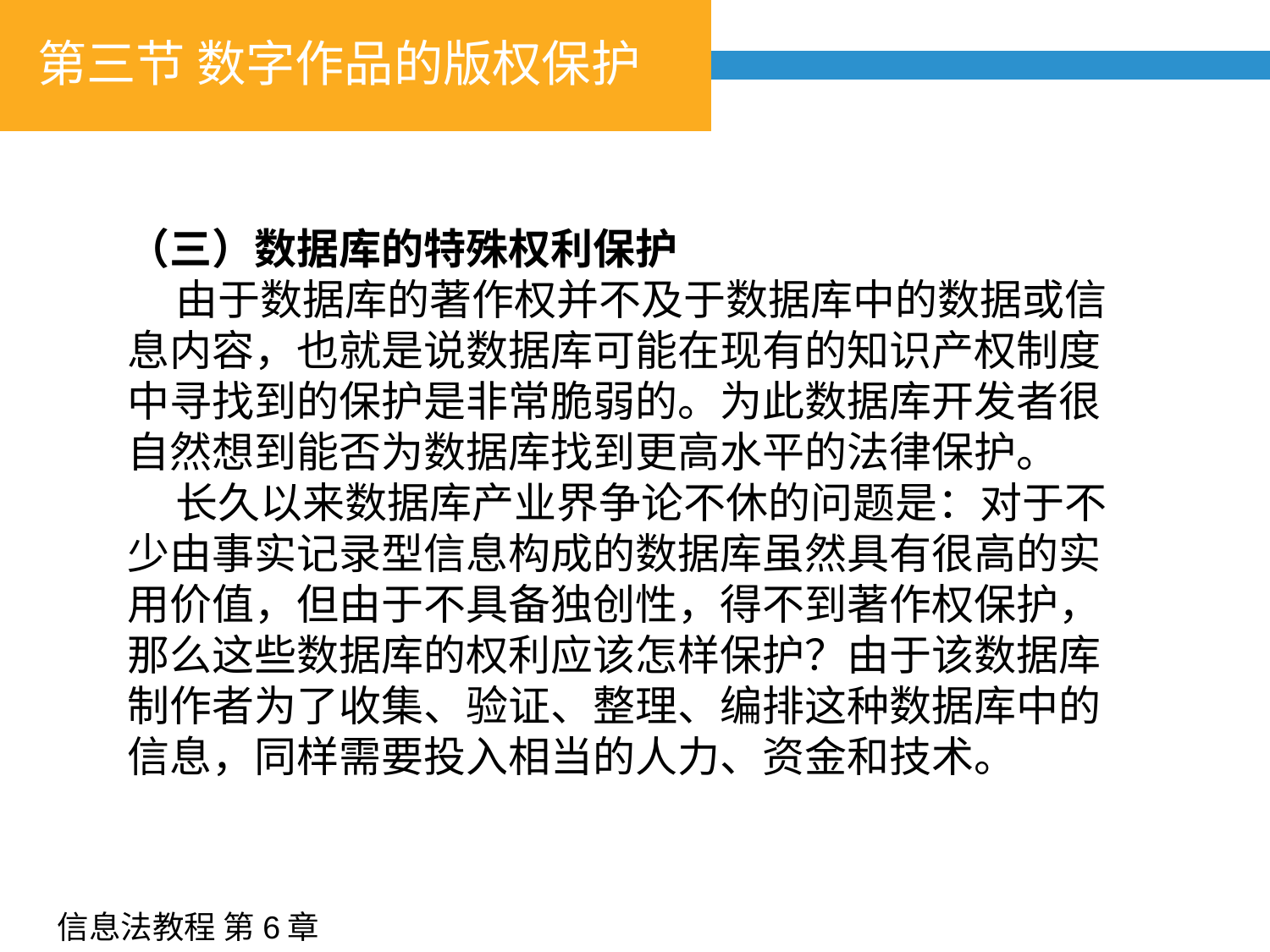

# 第三节 数字作品的版权保护
（三）数据库的特殊权利保护
    由于数据库的著作权并不及于数据库中的数据或信息内容，也就是说数据库可能在现有的知识产权制度中寻找到的保护是非常脆弱的。为此数据库开发者很自然想到能否为数据库找到更高水平的法律保护。
    长久以来数据库产业界争论不休的问题是：对于不少由事实记录型信息构成的数据库虽然具有很高的实用价值，但由于不具备独创性，得不到著作权保护，那么这些数据库的权利应该怎样保护？由于该数据库制作者为了收集、验证、整理、编排这种数据库中的信息，同样需要投入相当的人力、资金和技术。
信息法教程 第6章